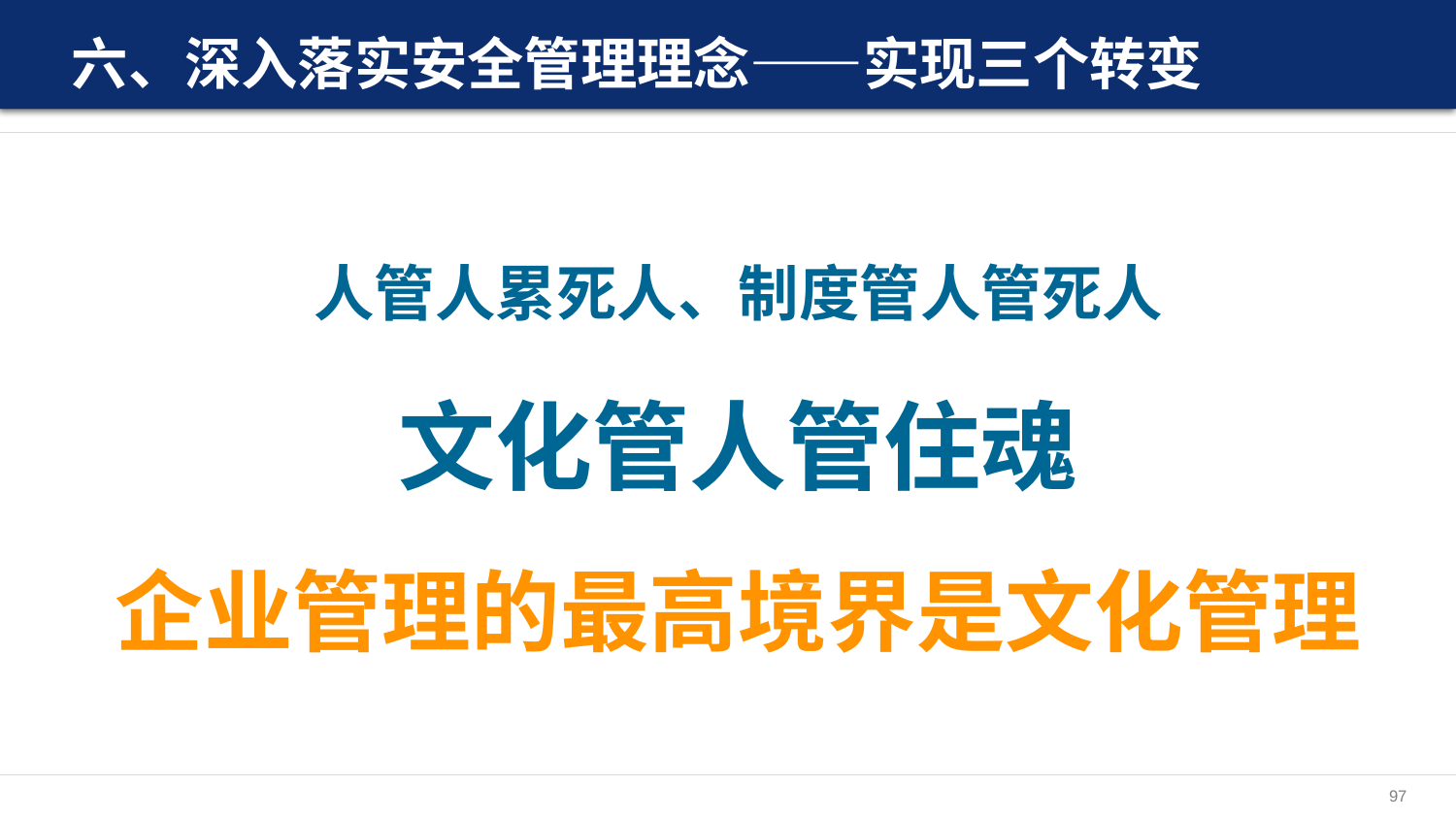

六、深入落实安全管理理念——实现三个转变
人管人累死人、制度管人管死人
文化管人管住魂
企业管理的最高境界是文化管理
97